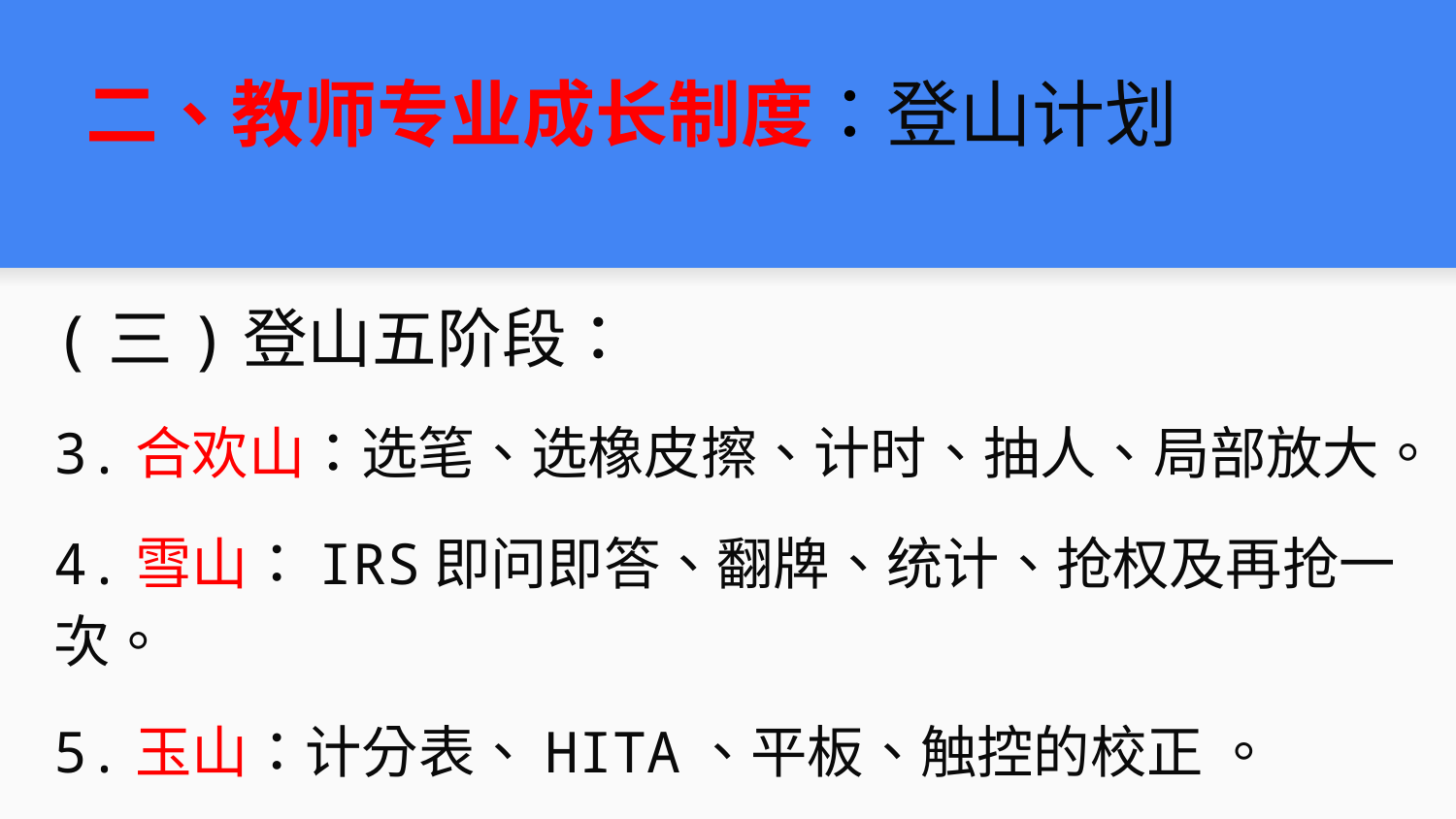

# 二、教师专业成长制度：登山计划
(三)登山五阶段：
3.合欢山：选笔、选橡皮擦、计时、抽人、局部放大。
4.雪山：IRS即问即答、翻牌、统计、抢权及再抢一次。
5.玉山：计分表、HITA、平板、触控的校正 。